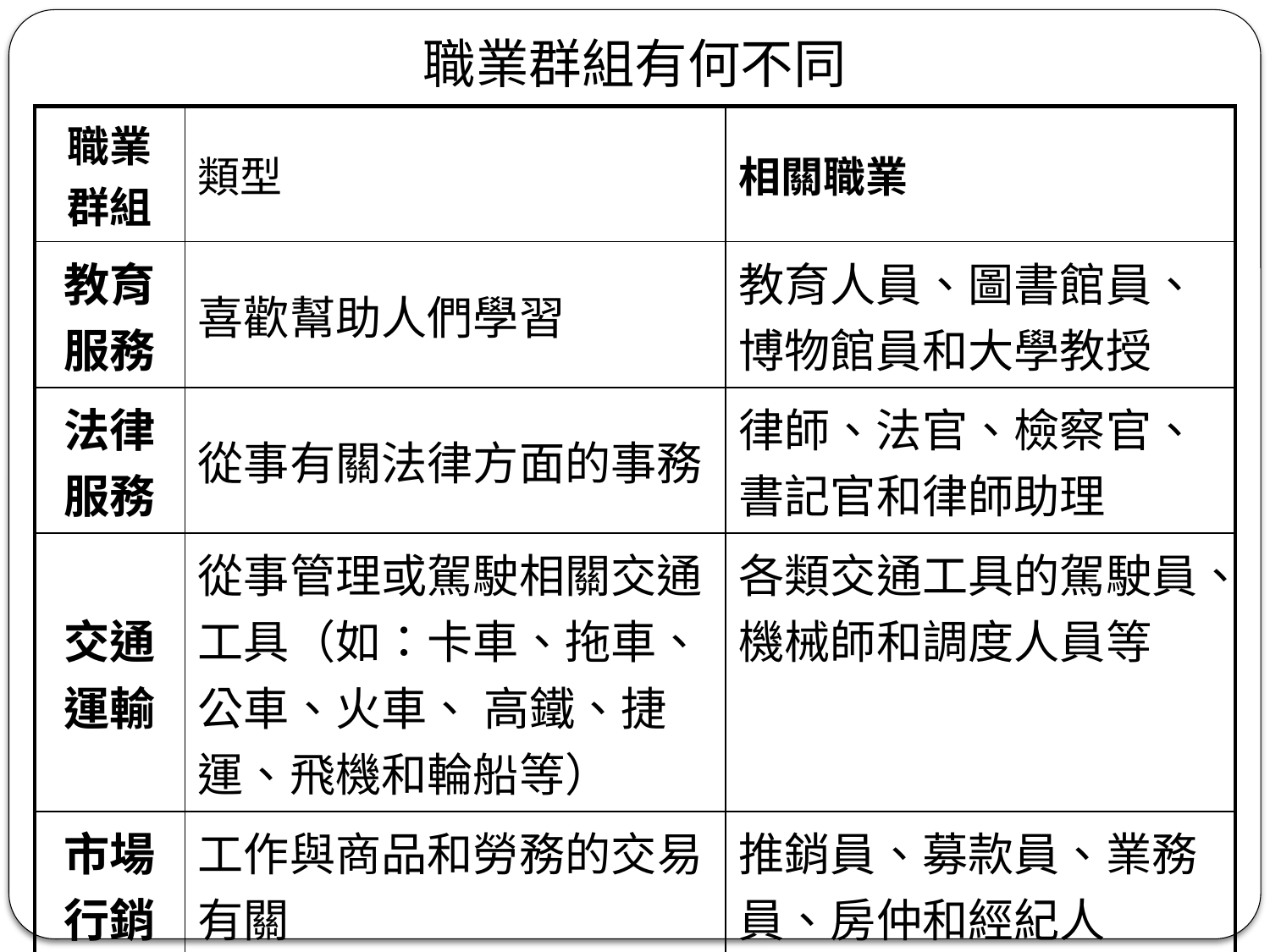

職業群組有何不同
| 職業群組 | 類型 | 相關職業 |
| --- | --- | --- |
| 教育服務 | 喜歡幫助人們學習 | 教育人員、圖書館員、博物館員和大學教授 |
| 法律服務 | 從事有關法律方面的事務 | 律師、法官、檢察官、書記官和律師助理 |
| 交通運輸 | 從事管理或駕駛相關交通工具（如：卡車、拖車、公車、火車、 高鐵、捷運、飛機和輪船等） | 各類交通工具的駕駛員、機械師和調度人員等 |
| 市場行銷 | 工作與商品和勞務的交易有關 | 推銷員、募款員、業務員、房仲和經紀人 |